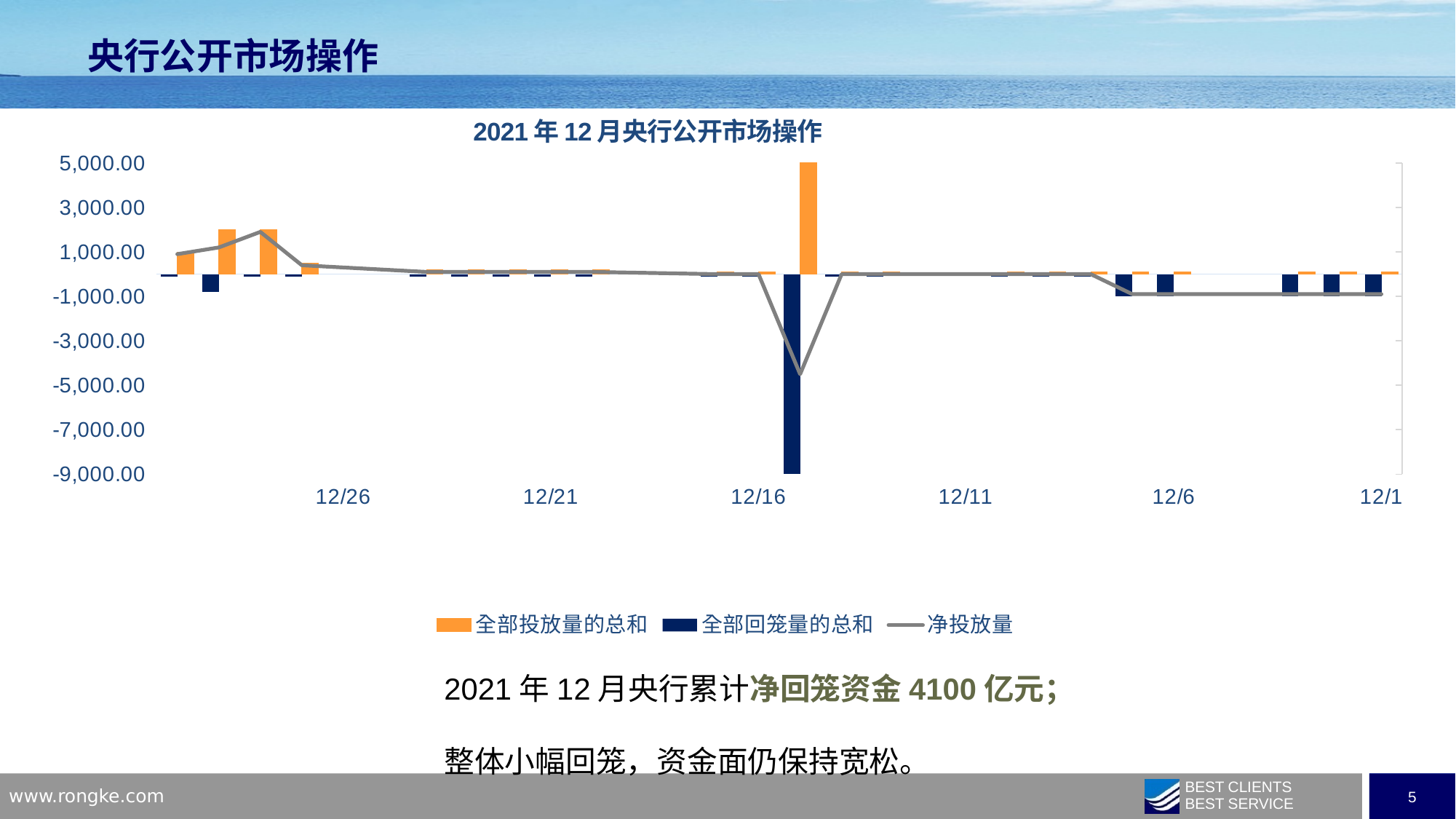

# 央行公开市场操作

### Chart: 2021年12月央行公开市场操作

| Category | 全部投放量的总和 | 全部回笼量的总和 | 净投放量 |
|---|---|---|---|
| 44560 | 1000.0 | -100.0 | 900.0 |
| 44559 | 2000.0 | -800.0 | 1200.0 |
| 44558 | 2000.0 | -100.0 | 1900.0 |
| 44557 | 500.0 | -100.0 | 400.0 |
| 44554 | 200.0 | -100.0 | 100.0 |
| 44553 | 200.0 | -100.0 | 100.0 |
| 44552 | 200.0 | -100.0 | 100.0 |
| 44551 | 200.0 | -100.0 | 100.0 |
| 44550 | 200.0 | -100.0 | 100.0 |
| 44547 | 100.0 | -100.0 | 0.0 |
| 44546 | 100.0 | -100.0 | 0.0 |
| 44545 | 5100.0 | -9600.0 | -4500.0 |
| 44544 | 100.0 | -100.0 | 0.0 |
| 44543 | 100.0 | -100.0 | 0.0 |
| 44540 | 100.0 | -100.0 | 0.0 |
| 44539 | 100.0 | -100.0 | 0.0 |
| 44538 | 100.0 | -100.0 | 0.0 |
| 44537 | 100.0 | -1000.0 | -900.0 |
| 44536 | 100.0 | -1000.0 | -900.0 |
| 44533 | 100.0 | -1000.0 | -900.0 |
| 44532 | 100.0 | -1000.0 | -900.0 |
| 44531 | 100.0 | -1000.0 | -900.0 |
2021年12月央行累计净回笼资金4100亿元；
整体小幅回笼，资金面仍保持宽松。